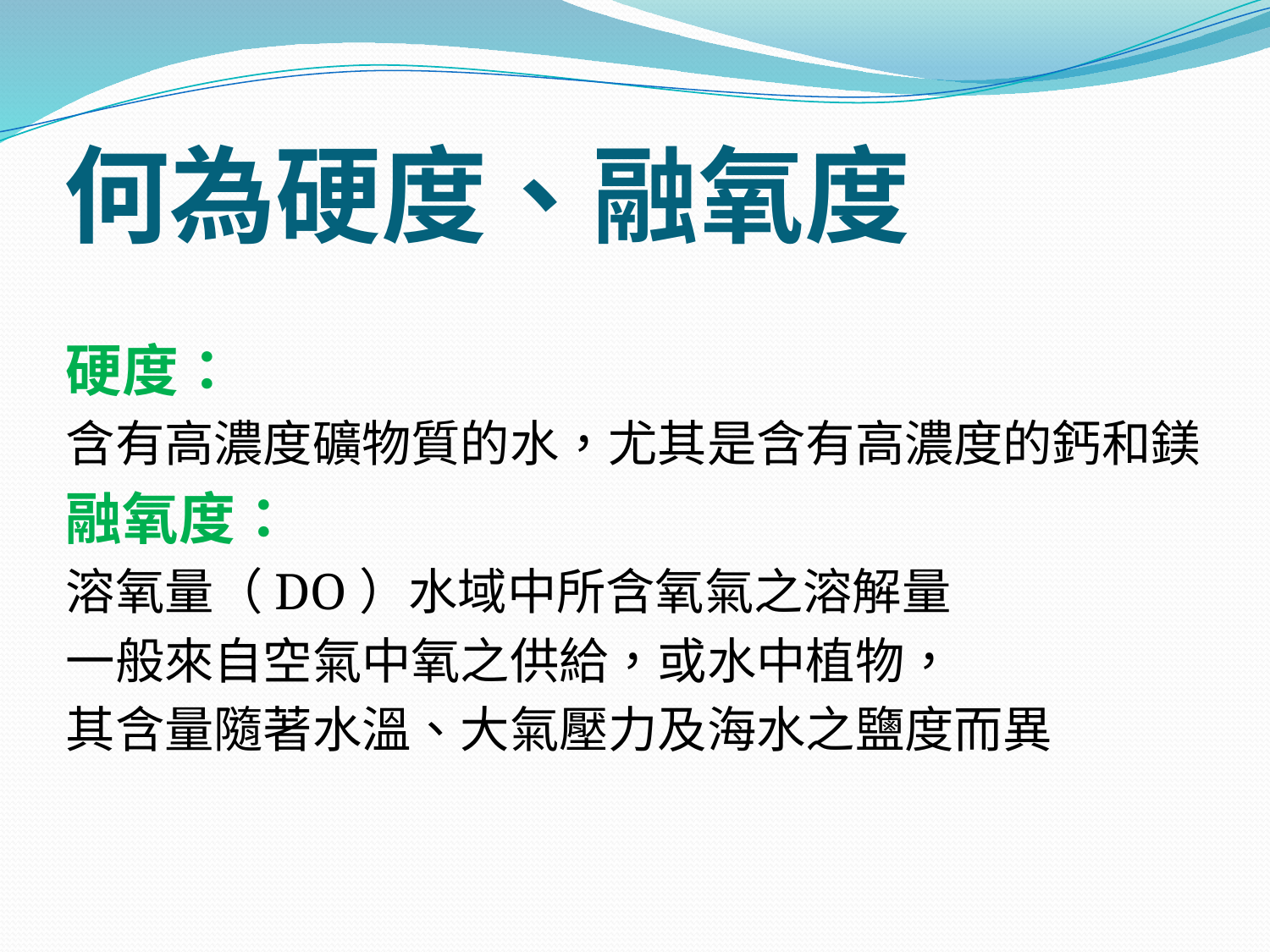

# 何為硬度、融氧度

硬度：
含有高濃度礦物質的水，尤其是含有高濃度的鈣和鎂
融氧度：
溶氧量（DO）水域中所含氧氣之溶解量
一般來自空氣中氧之供給，或水中植物，
其含量隨著水溫、大氣壓力及海水之鹽度而異